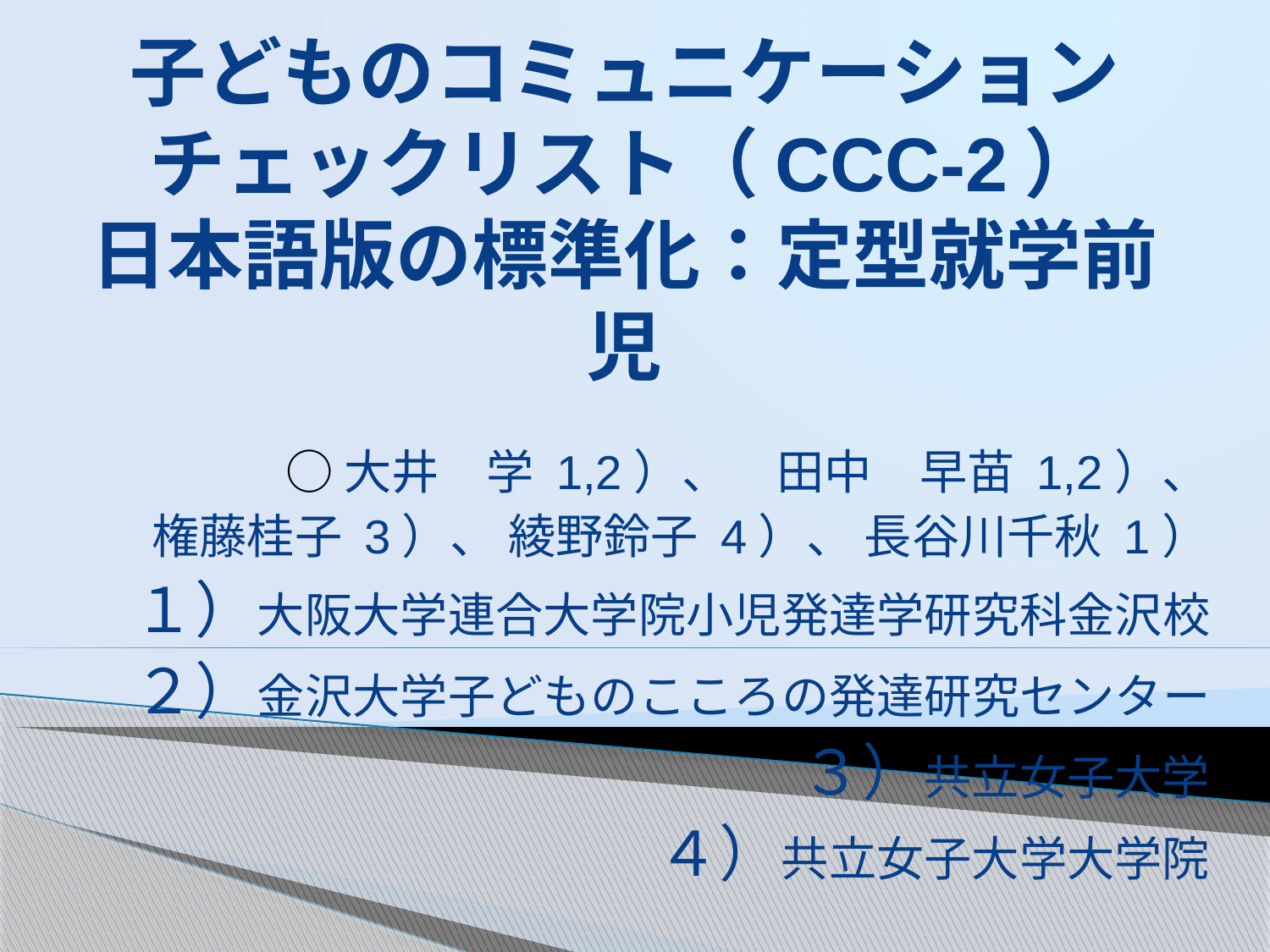

# 子どものコミュニケーションチェックリスト（CCC-2） 日本語版の標準化：定型就学前児
　○ 大井　学 1,2）、　田中　早苗 1,2）、
権藤桂子 3）、 綾野鈴子 4）、 長谷川千秋 1）
１）大阪大学連合大学院小児発達学研究科金沢校
２）金沢大学子どものこころの発達研究センター
３）共立女子大学
４）共立女子大学大学院